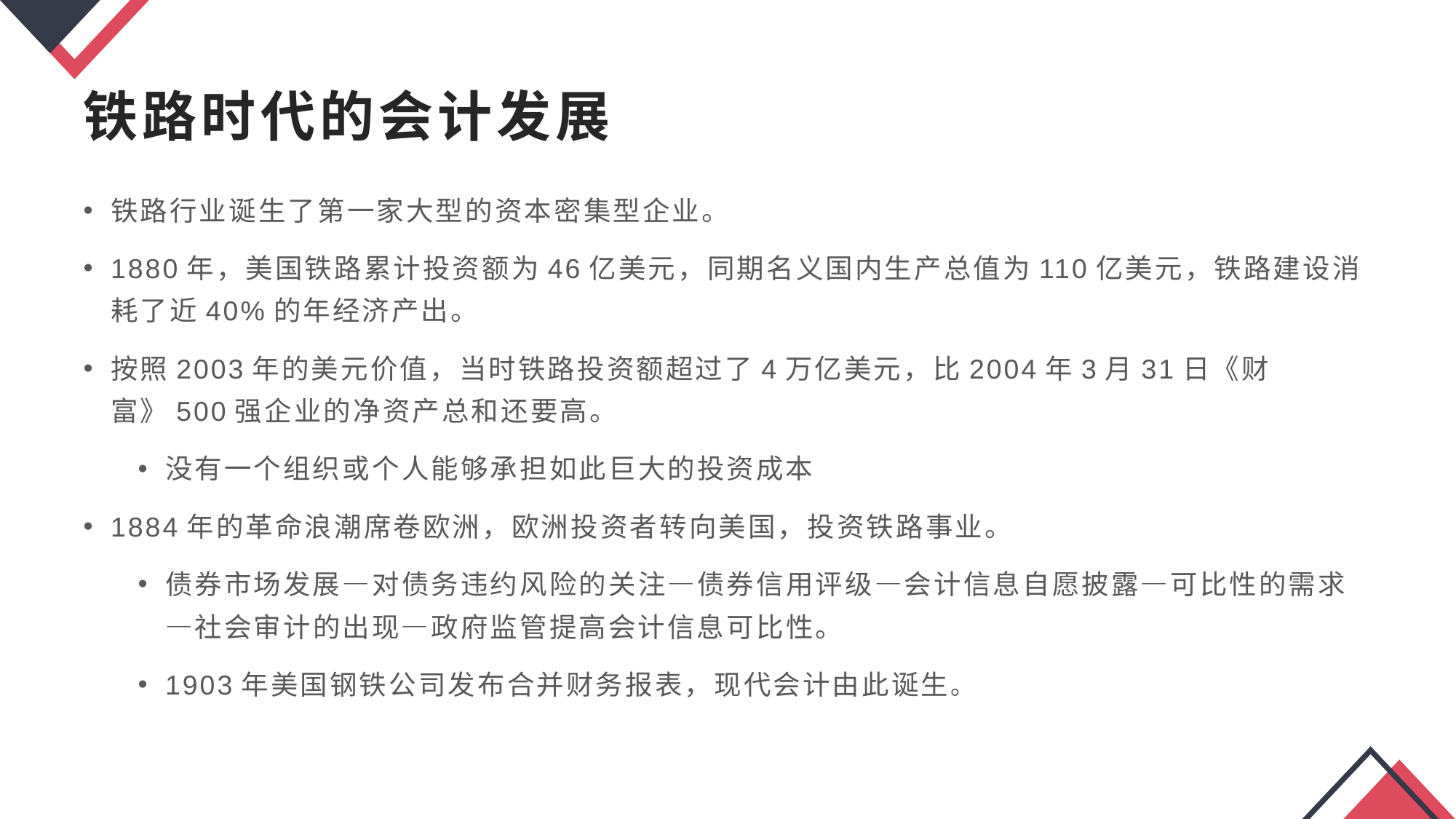

铁路时代的会计发展
铁路行业诞生了第一家大型的资本密集型企业。
1880年，美国铁路累计投资额为46亿美元，同期名义国内生产总值为110亿美元，铁路建设消耗了近40%的年经济产出。
按照2003年的美元价值，当时铁路投资额超过了4万亿美元，比2004年3月31日《财富》500强企业的净资产总和还要高。
没有一个组织或个人能够承担如此巨大的投资成本
1884年的革命浪潮席卷欧洲，欧洲投资者转向美国，投资铁路事业。
债券市场发展—对债务违约风险的关注—债券信用评级—会计信息自愿披露—可比性的需求—社会审计的出现—政府监管提高会计信息可比性。
1903年美国钢铁公司发布合并财务报表，现代会计由此诞生。